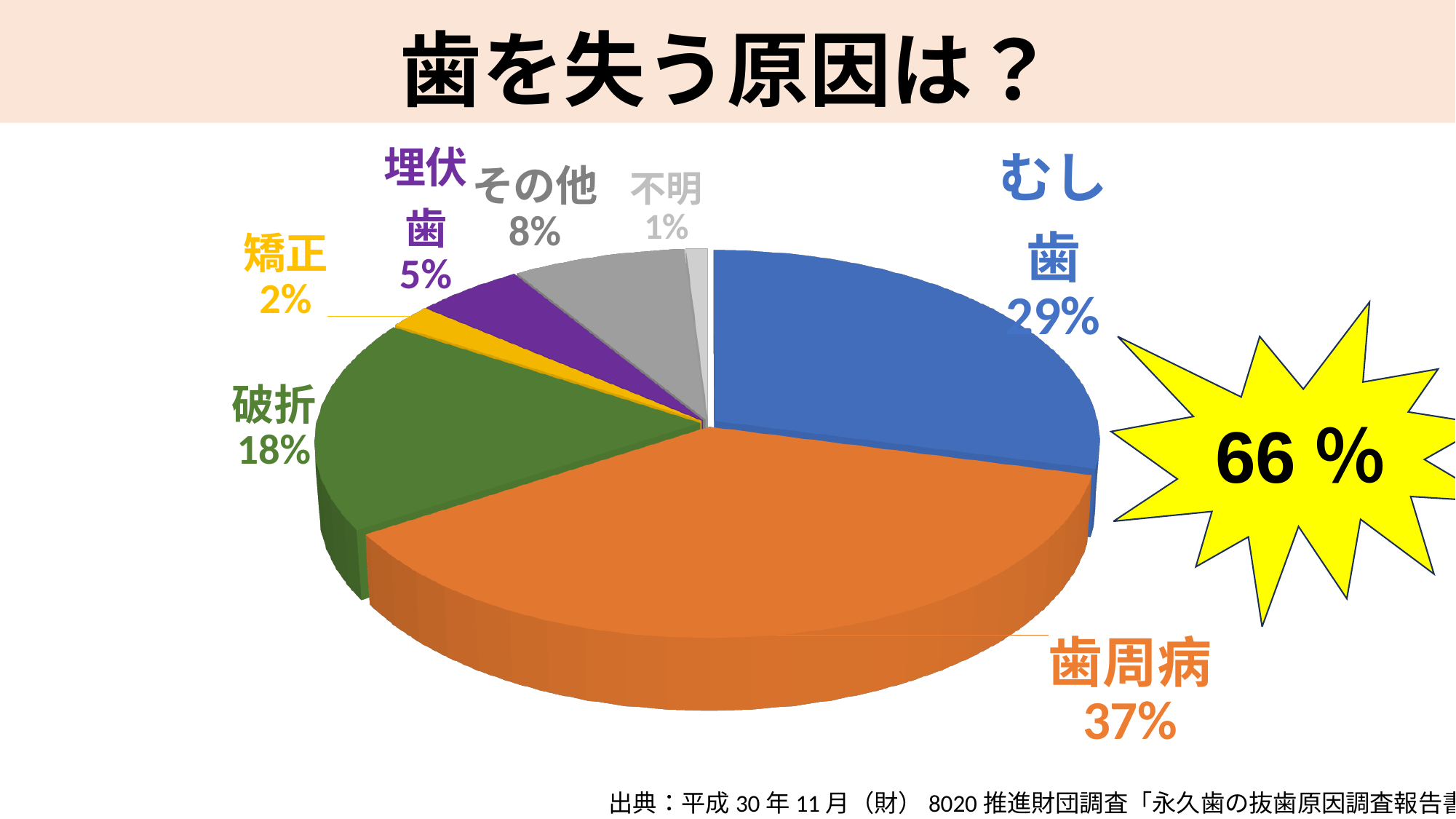

歯を失う原因は？

[unsupported chart]

66％
出典：平成30年11月（財）8020推進財団調査「永久歯の抜歯原因調査報告書」